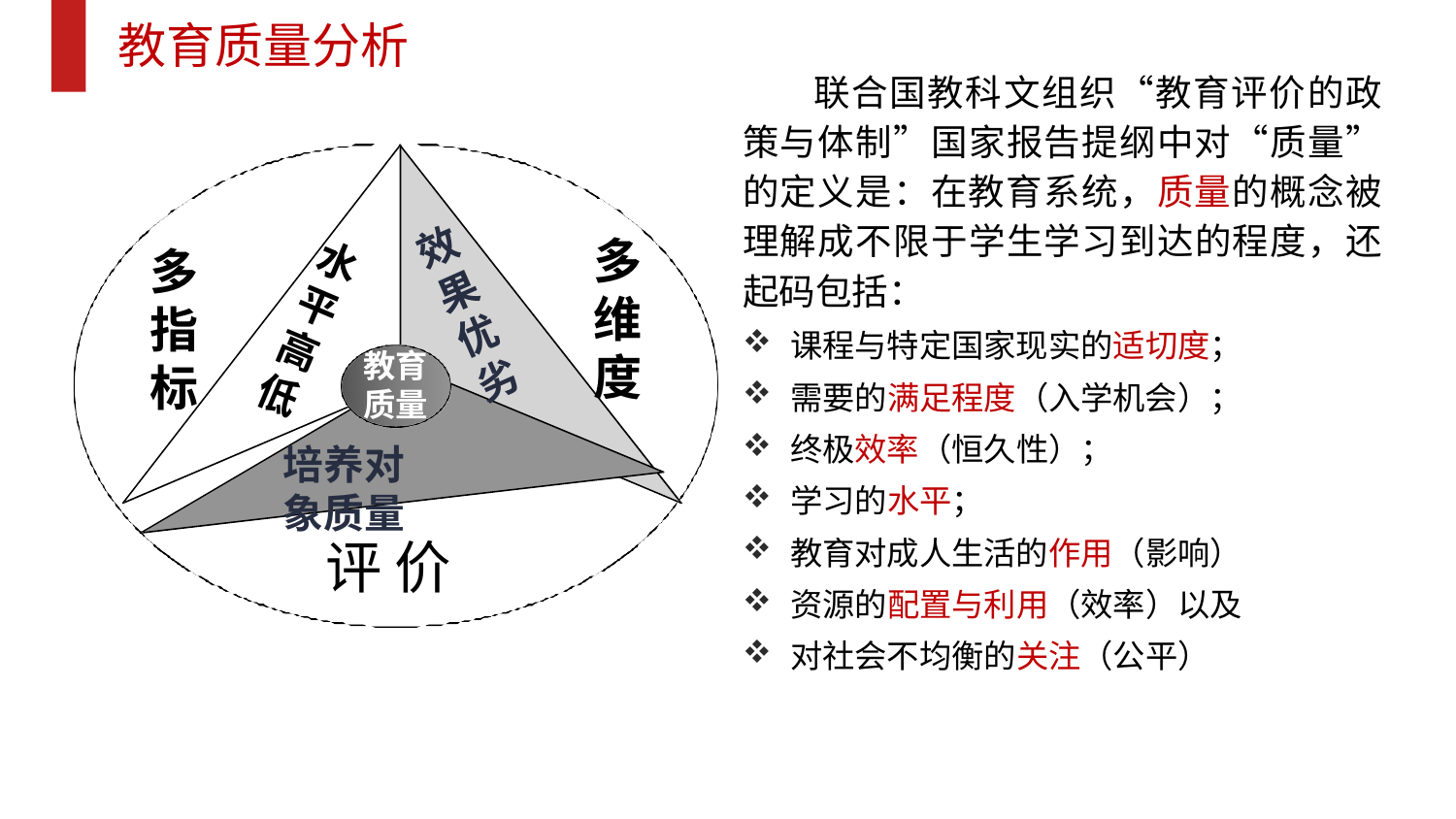

# 教育质量分析

联合国教科文组织“教育评价的政 策与体制”国家报告提纲中对“质量” 的定义是：在教育系统，质量的概念被 理解成不限于学生学习到达的程度，还 起码包括：
课程与特定国家现实的适切度；
需要的满足程度（入学机会）；
终极效率（恒久性）；
学习的水平；
教育对成人生活的作用（影响）
资源的配置与利用（效率）以及
对社会不均衡的关注（公平）

效
多 维 度
多 指 标
水
果
平
优
高
教育 质量
培养对象质量

劣

低
评 价